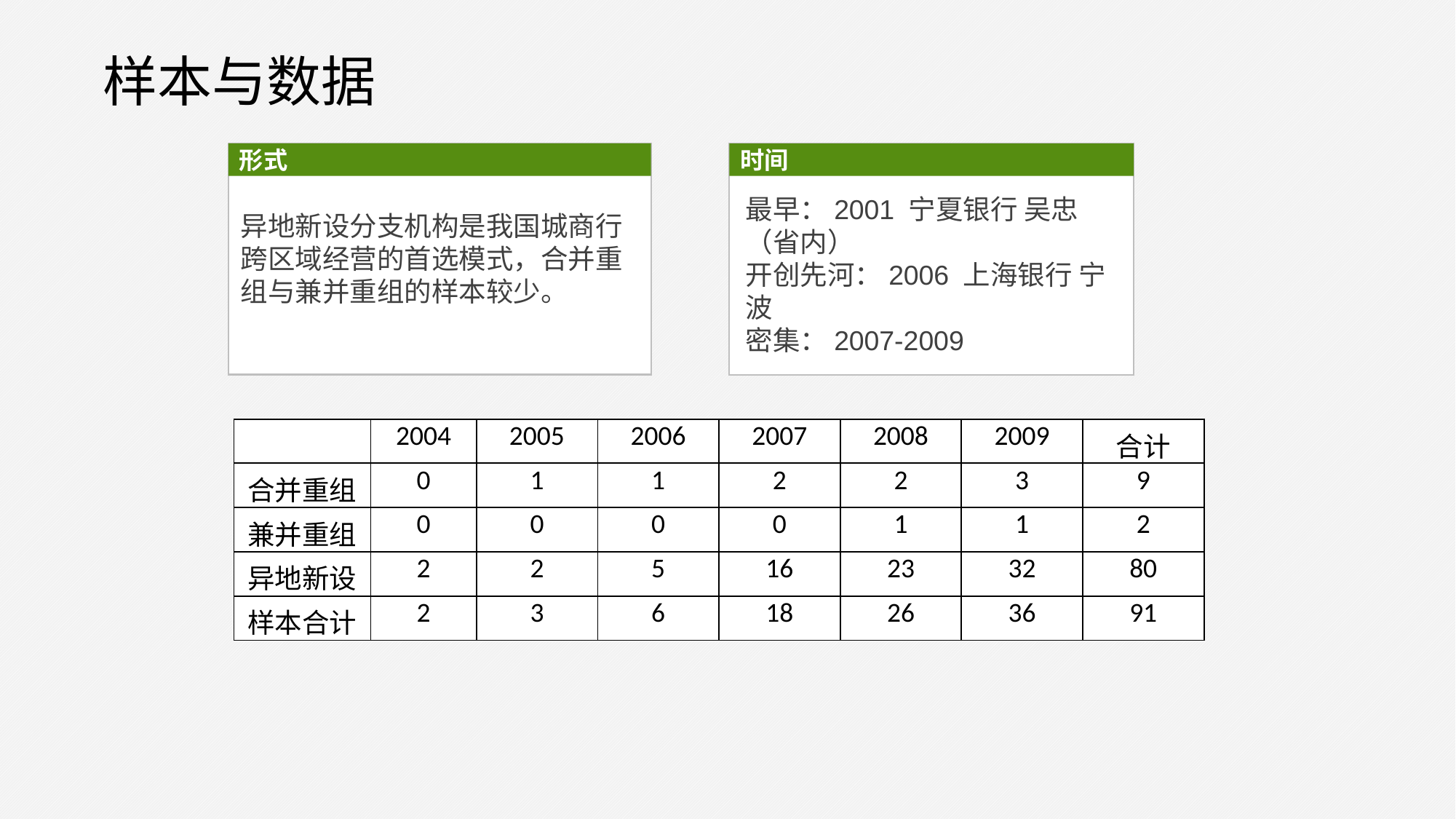

样本与数据

形式

异地新设分支机构是我国城商行跨区域经营的首选模式，合并重组与兼并重组的样本较少。

时间

最早：2001 宁夏银行 吴忠（省内）
开创先河：2006 上海银行 宁波
密集：2007-2009
|  | 2004 | 2005 | 2006 | 2007 | 2008 | 2009 | 合计 |
| --- | --- | --- | --- | --- | --- | --- | --- |
| 合并重组 | 0 | 1 | 1 | 2 | 2 | 3 | 9 |
| 兼并重组 | 0 | 0 | 0 | 0 | 1 | 1 | 2 |
| 异地新设 | 2 | 2 | 5 | 16 | 23 | 32 | 80 |
| 样本合计 | 2 | 3 | 6 | 18 | 26 | 36 | 91 |